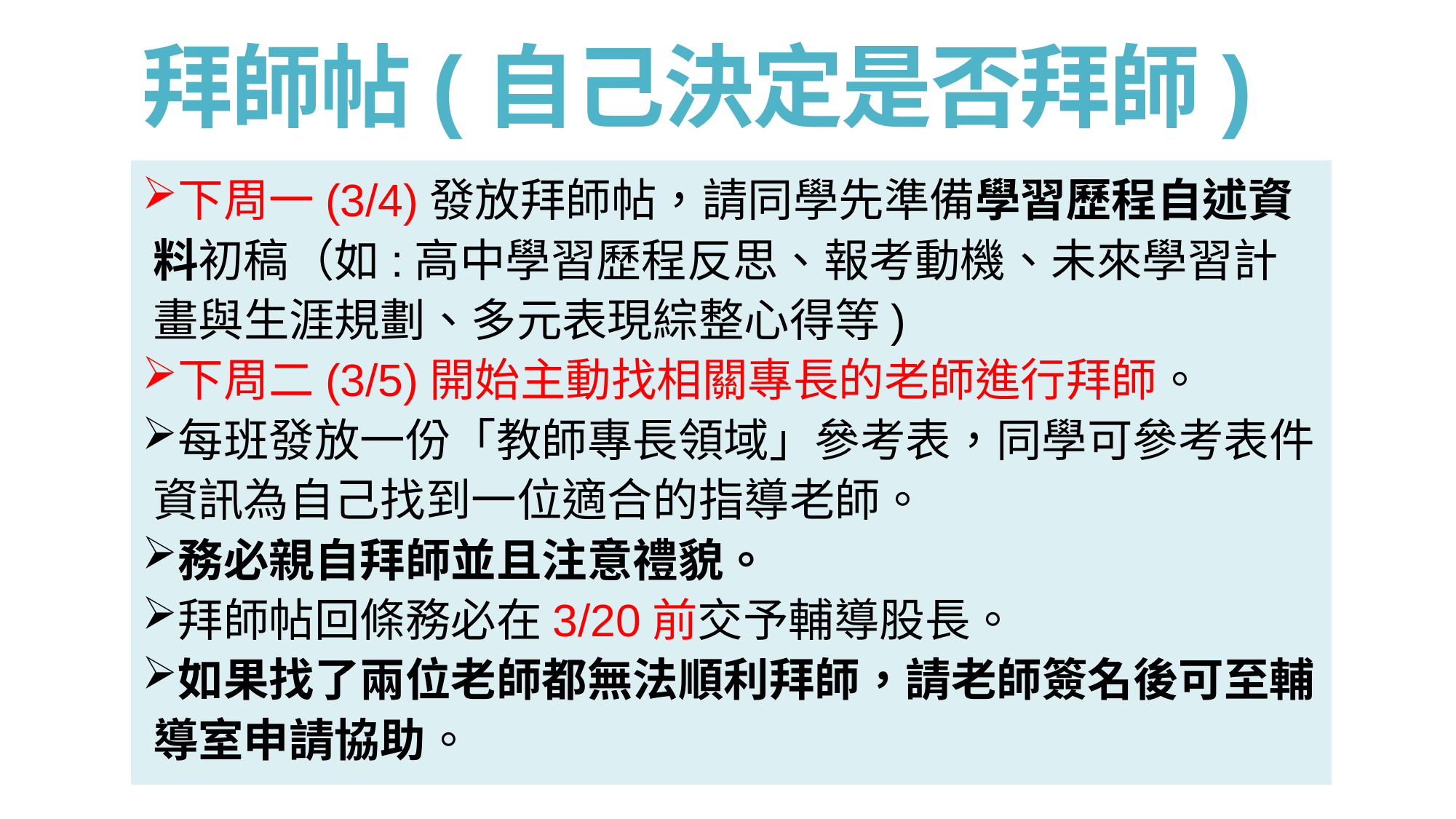

# 拜師帖(自己決定是否拜師)
下周一(3/4)發放拜師帖，請同學先準備學習歷程自述資料初稿（如:高中學習歷程反思、報考動機、未來學習計畫與生涯規劃、多元表現綜整心得等)
下周二(3/5)開始主動找相關專長的老師進行拜師。
每班發放一份「教師專長領域」參考表，同學可參考表件資訊為自己找到一位適合的指導老師。
務必親自拜師並且注意禮貌。
拜師帖回條務必在3/20前交予輔導股長。
如果找了兩位老師都無法順利拜師，請老師簽名後可至輔導室申請協助。